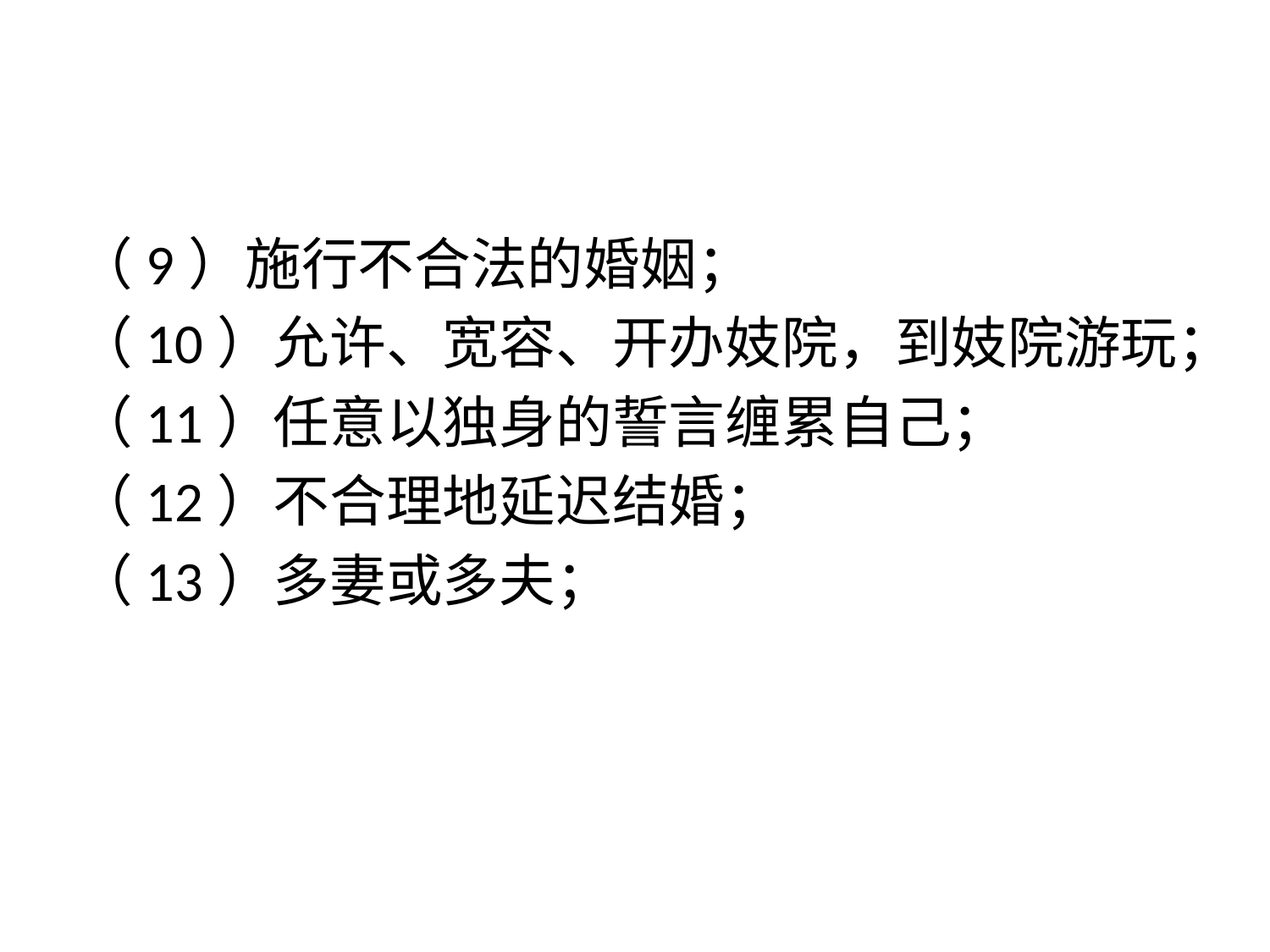

#
（9）施行不合法的婚姻；
（10）允许、宽容、开办妓院，到妓院游玩；
（11）任意以独身的誓言缠累自己；
（12）不合理地延迟结婚；
（13）多妻或多夫；